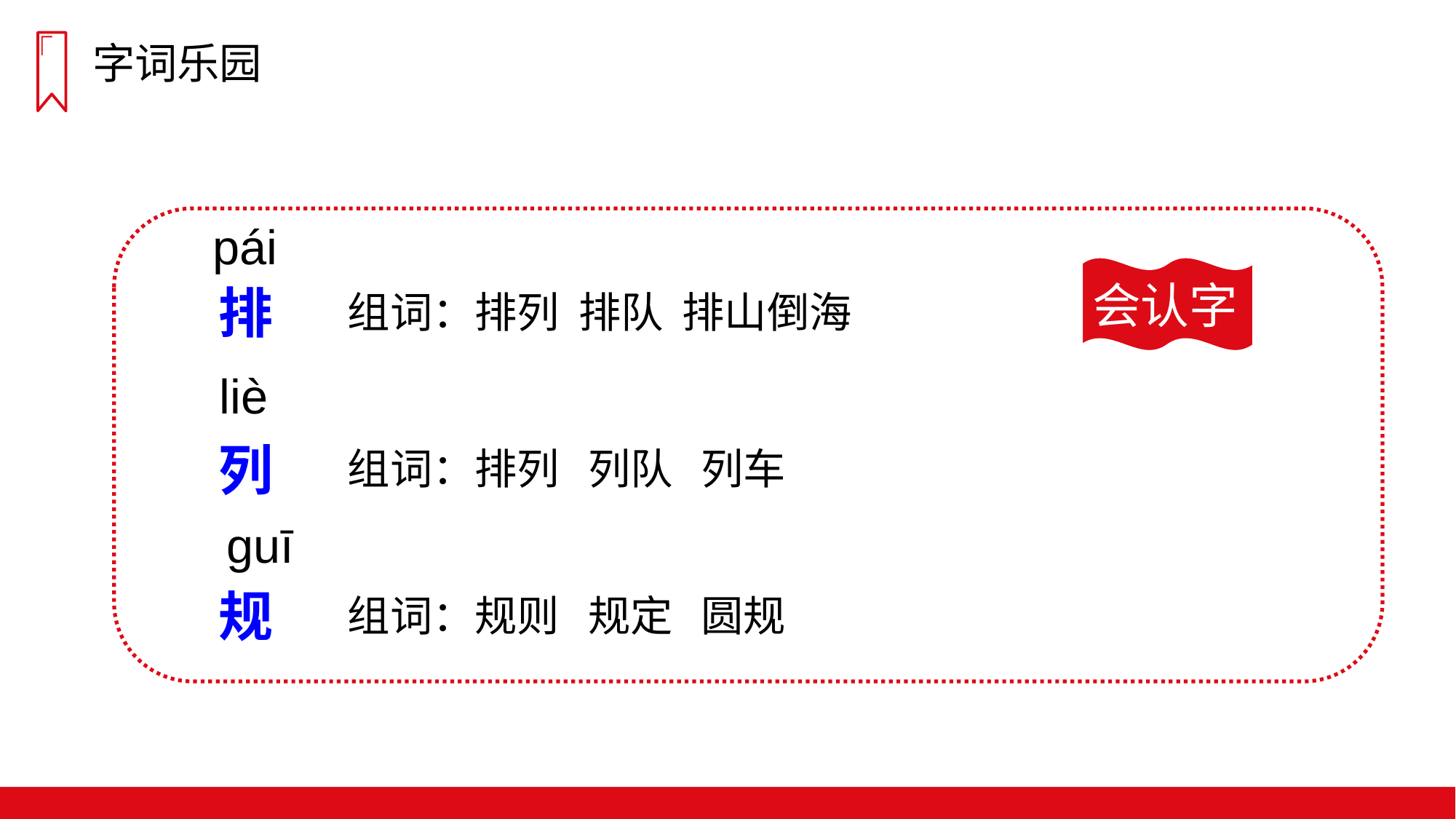

字词乐园

pái
会认字
排
组词：排列  排队  排山倒海
liè
列
组词：排列   列队   列车
ɡuī
规
组词：规则   规定   圆规